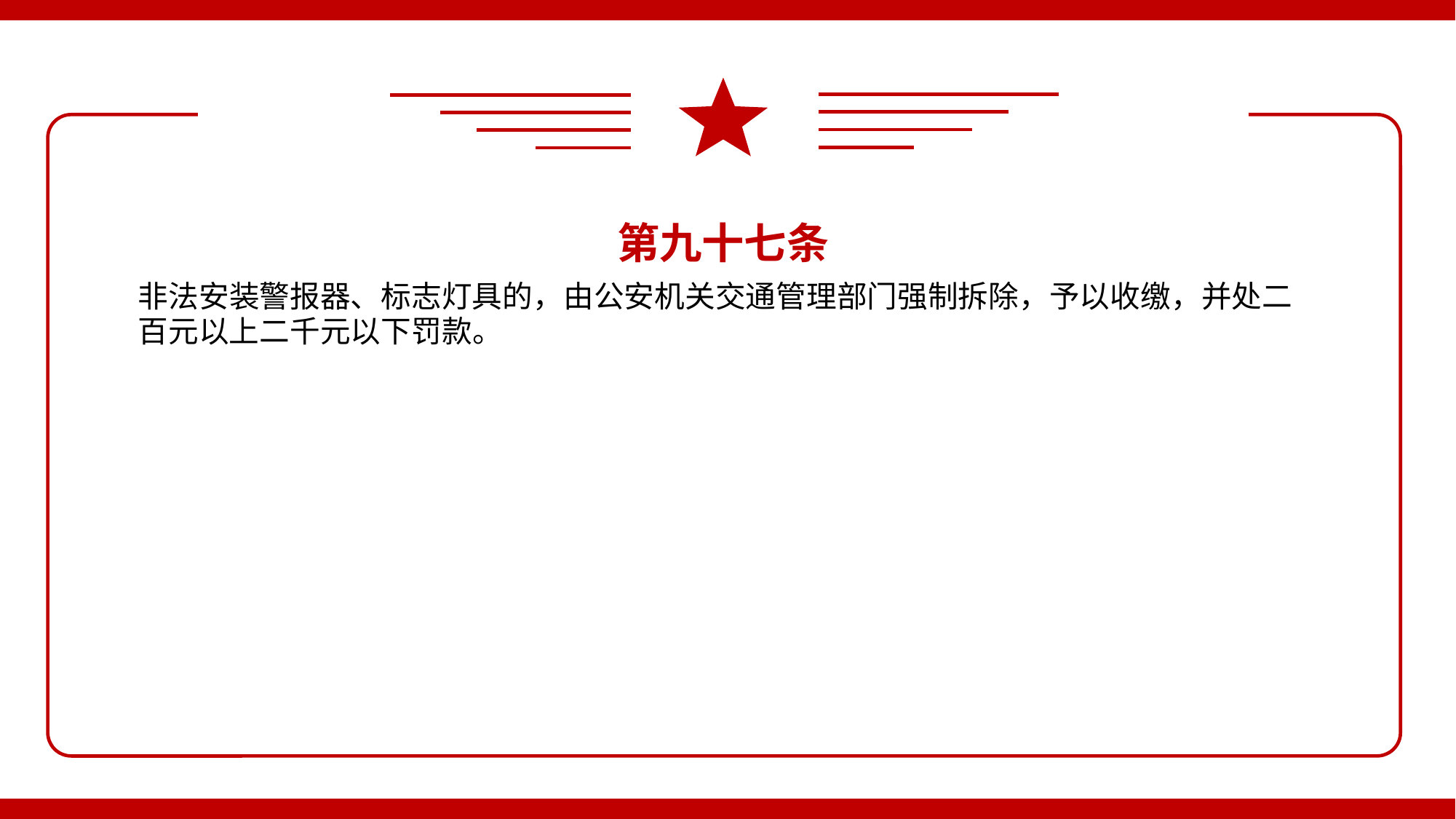

第九十七条
非法安装警报器、标志灯具的，由公安机关交通管理部门强制拆除，予以收缴，并处二百元以上二千元以下罚款。